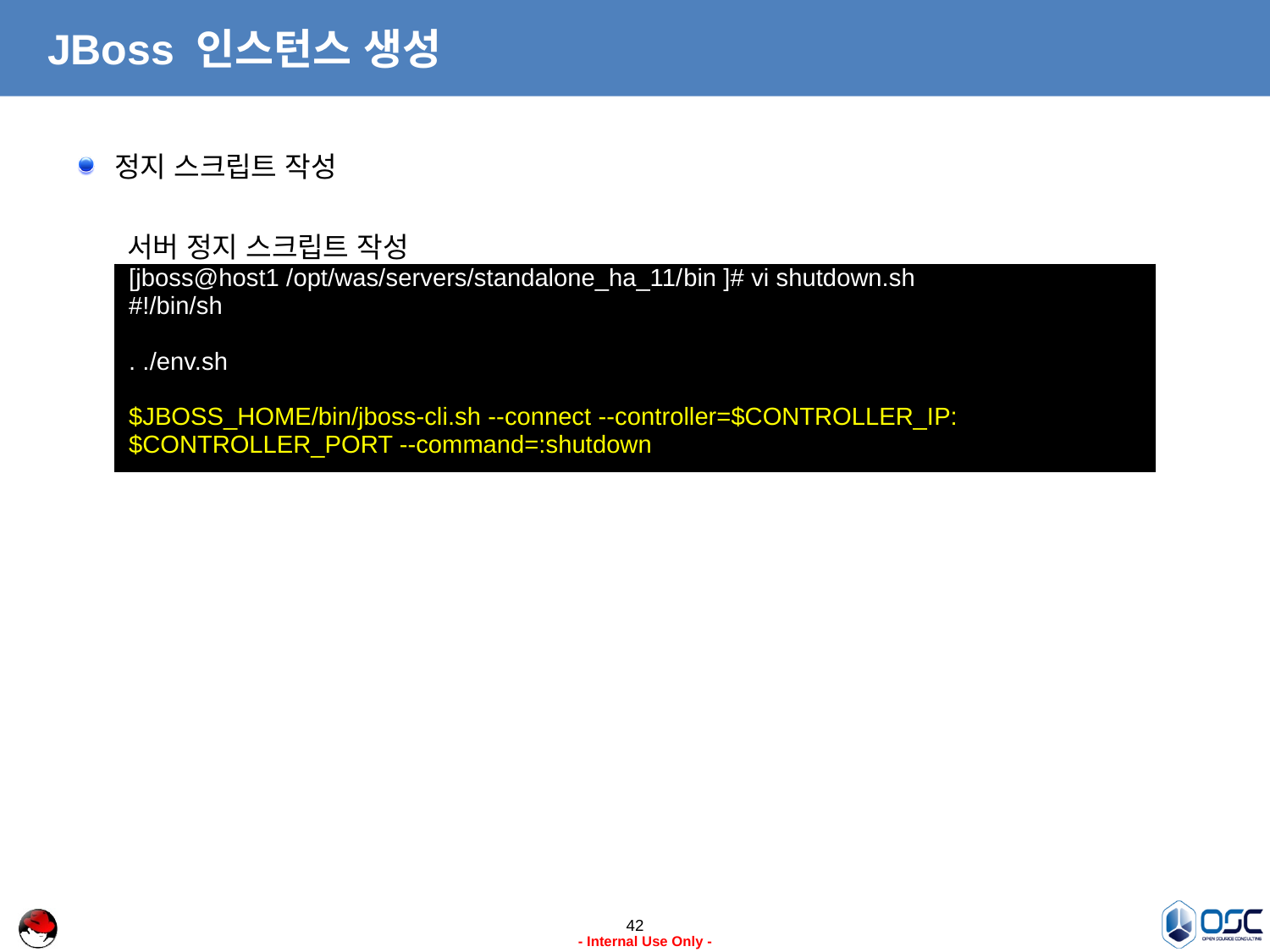

# JBoss 인스턴스 생성
정지 스크립트 작성
서버 정지 스크립트 작성
| [jboss@host1 /opt/was/servers/standalone\_ha\_11/bin ]# vi shutdown.sh #!/bin/sh . ./env.sh $JBOSS\_HOME/bin/jboss-cli.sh --connect --controller=$CONTROLLER\_IP:$CONTROLLER\_PORT --command=:shutdown |
| --- |